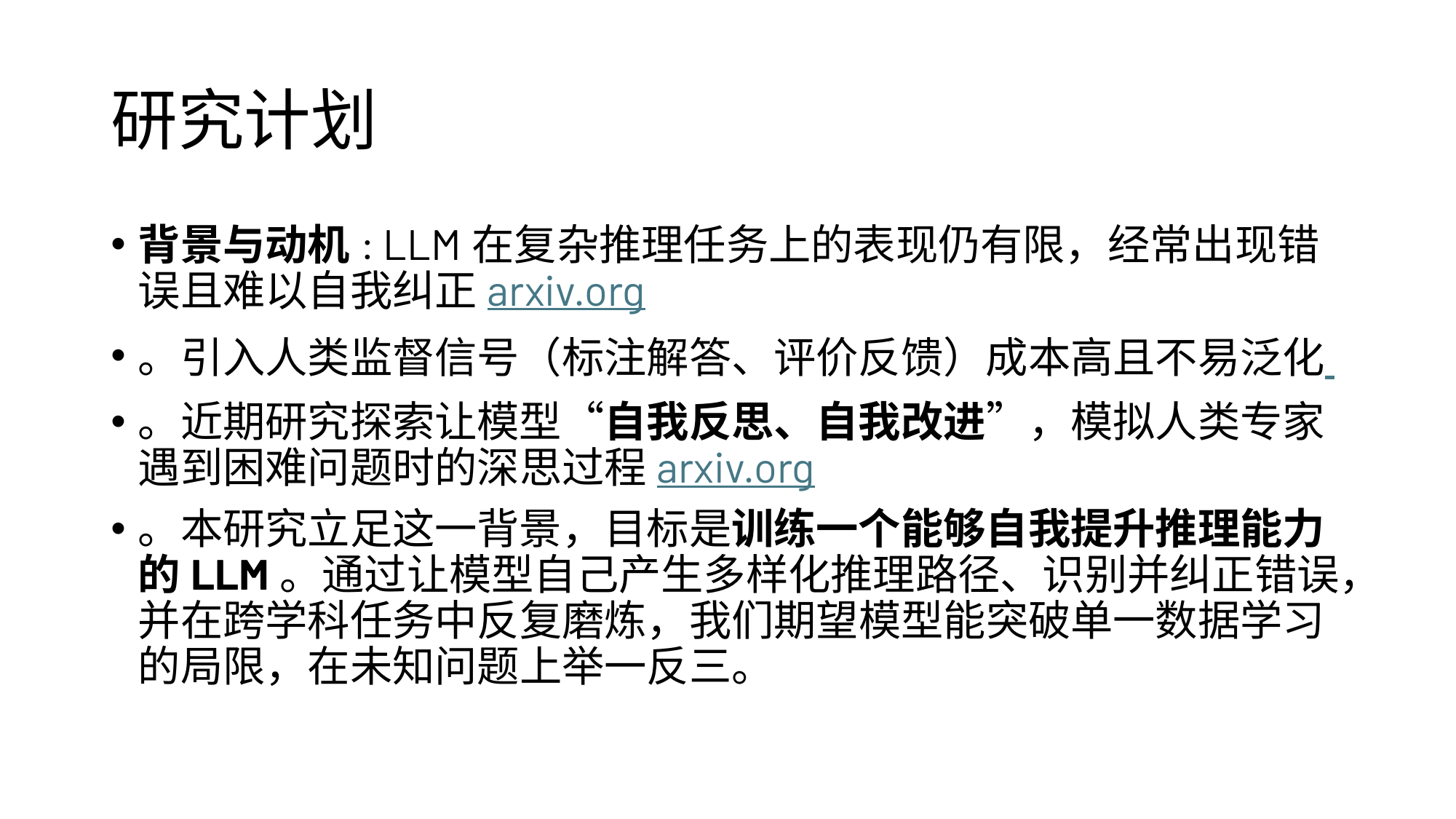

# 研究计划
背景与动机: LLM在复杂推理任务上的表现仍有限，经常出现错误且难以自我纠正​arxiv.org
。引入人类监督信号（标注解答、评价反馈）成本高且不易泛化​
。近期研究探索让模型“自我反思、自我改进”，模拟人类专家遇到困难问题时的深思过程​arxiv.org
。本研究立足这一背景，目标是训练一个能够自我提升推理能力的LLM。通过让模型自己产生多样化推理路径、识别并纠正错误，并在跨学科任务中反复磨炼，我们期望模型能突破单一数据学习的局限，在未知问题上举一反三。